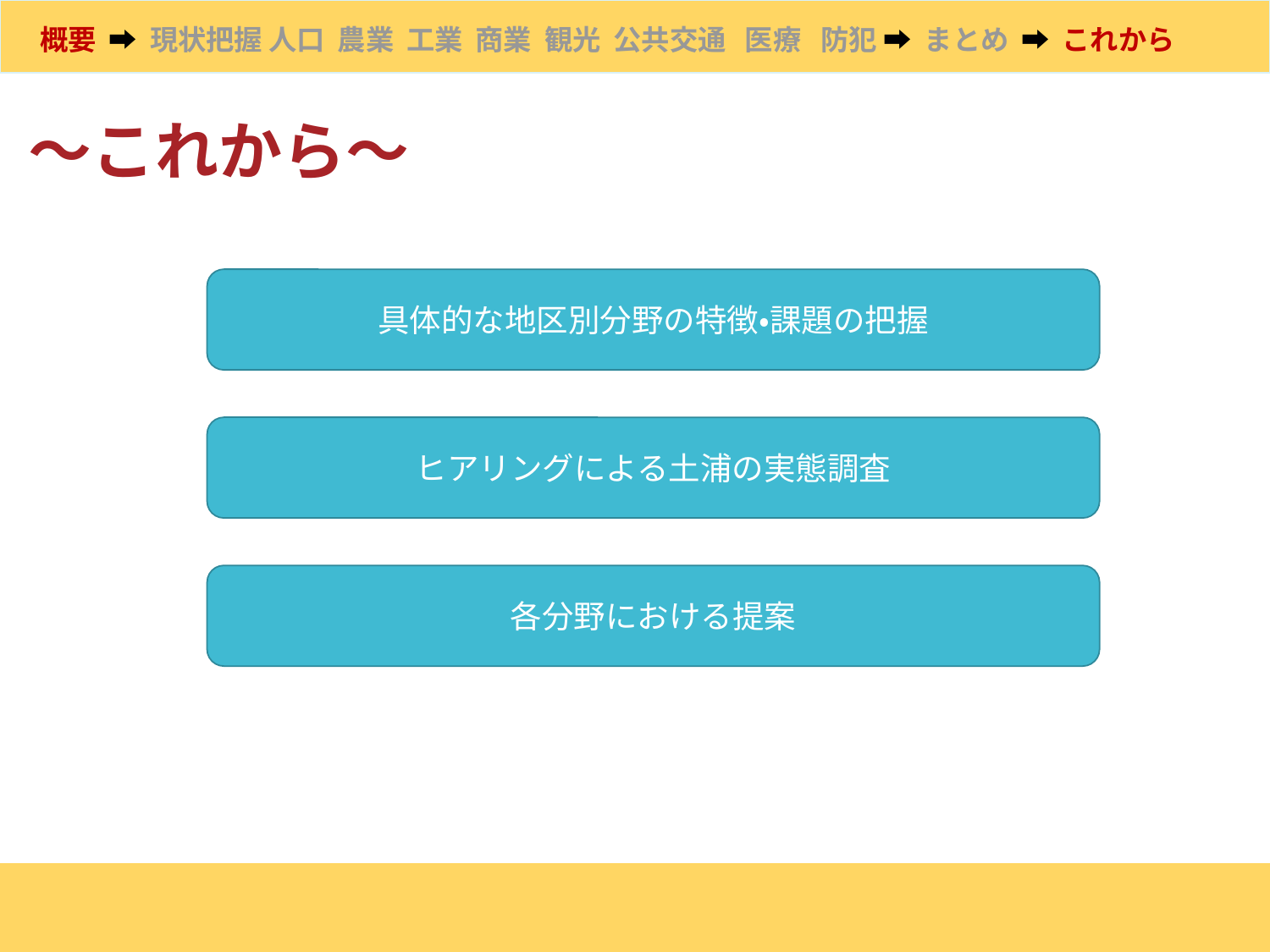

～これから～
具体的な地区別分野の特徴・課題の把握
ヒアリングによる土浦の実態調査
各分野における提案